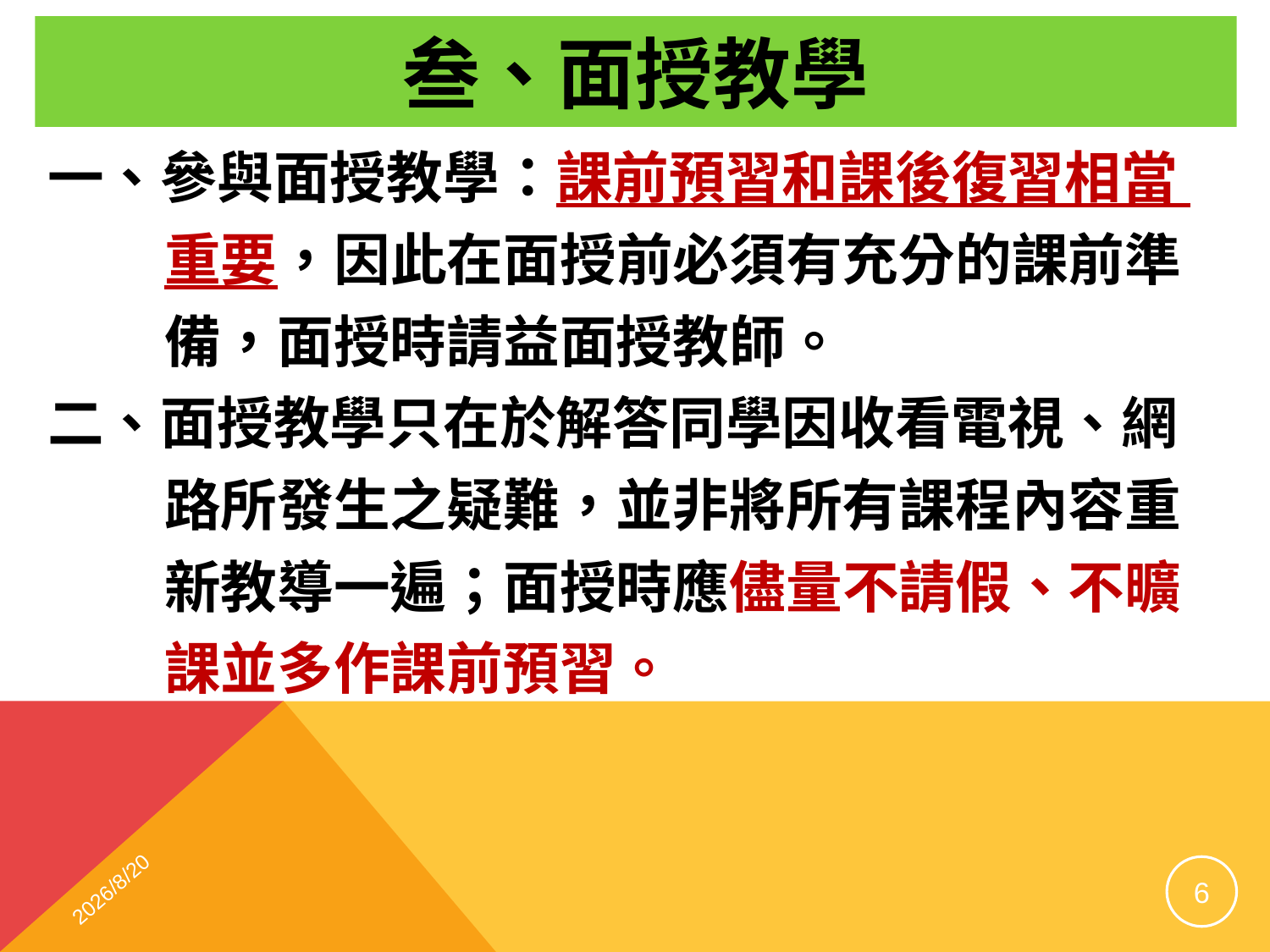

# 叁、面授教學
一、參與面授教學：課前預習和課後復習相當
        重要，因此在面授前必須有充分的課前準
        備，面授時請益面授教師。
二、面授教學只在於解答同學因收看電視、網
        路所發生之疑難，並非將所有課程內容重
        新教導一遍；面授時應儘量不請假、不曠
        課並多作課前預習。

2026/8/20
6